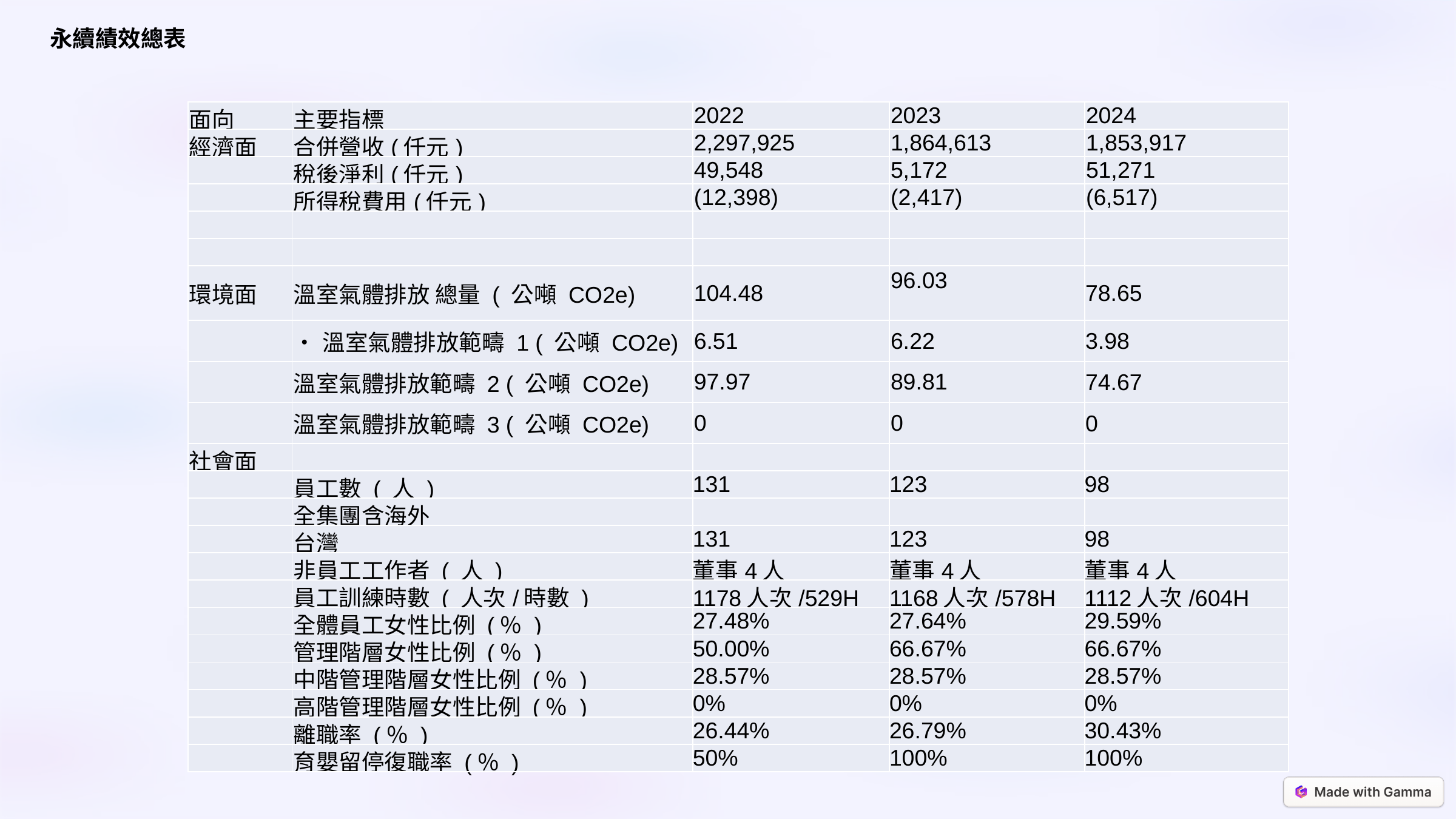

永續績效總表
| 面向 | 主要指標 | 2022 | 2023 | 2024 |
| --- | --- | --- | --- | --- |
| 經濟面 | 合併營收(仟元) | 2,297,925 | 1,864,613 | 1,853,917 |
|  | 稅後淨利(仟元) | 49,548 | 5,172 | 51,271 |
|  | 所得稅費用(仟元) | (12,398) | (2,417) | (6,517) |
|  |  |  |  |  |
|  |  |  |  |  |
| 環境面 | 溫室氣體排放 總量 ( 公噸 CO2e) | 104.48 | 96.03 | 78.65 |
|  | •溫室氣體排放範疇 1 ( 公噸 CO2e) | 6.51 | 6.22 | 3.98 |
|  | 溫室氣體排放範疇 2 ( 公噸 CO2e) | 97.97 | 89.81 | 74.67 |
|  | 溫室氣體排放範疇 3 ( 公噸 CO2e) | 0 | 0 | 0 |
| 社會面 |  |  |  |  |
|  | 員工數 ( 人 ) | 131 | 123 | 98 |
|  | 全集團含海外 |  |  |  |
|  | 台灣 | 131 | 123 | 98 |
|  | 非員工工作者 ( 人 ) | 董事4人 | 董事4人 | 董事4人 |
|  | 員工訓練時數 ( 人次/時數 ) | 1178人次/529H | 1168人次/578H | 1112人次/604H |
|  | 全體員工女性比例 (％ ) | 27.48% | 27.64% | 29.59% |
|  | 管理階層女性比例 (％ ) | 50.00% | 66.67% | 66.67% |
|  | 中階管理階層女性比例 (％ ) | 28.57% | 28.57% | 28.57% |
|  | 高階管理階層女性比例 (％ ) | 0% | 0% | 0% |
|  | 離職率 (％ ) | 26.44% | 26.79% | 30.43% |
|  | 育嬰留停復職率 (％ ) | 50% | 100% | 100% |